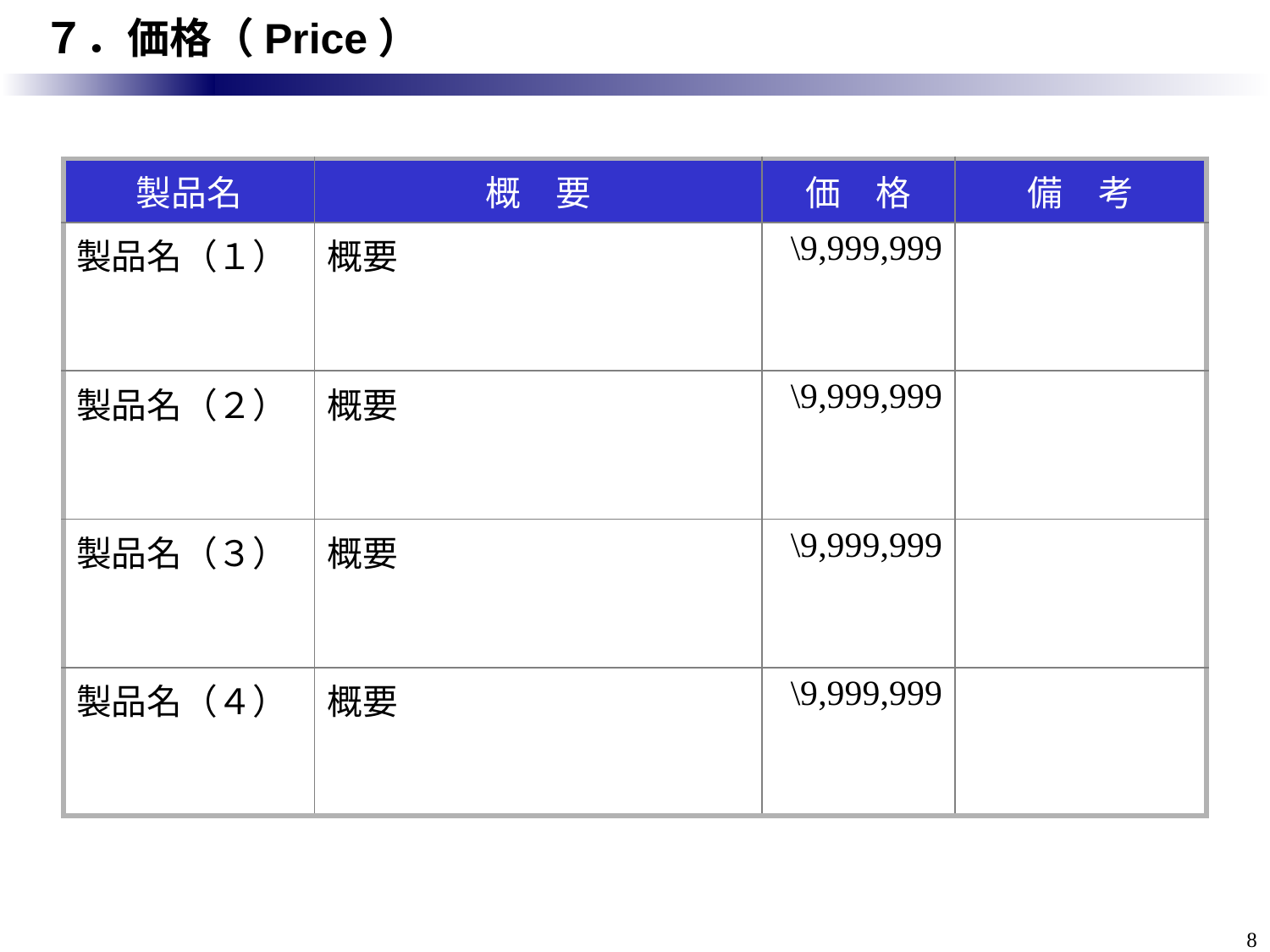

# ７．価格（Price）
| 製品名 | 概　要 | 価　格 | 備　考 |
| --- | --- | --- | --- |
| 製品名（１） | 概要 | \9,999,999 |  |
| 製品名（２） | 概要 | \9,999,999 |  |
| 製品名（３） | 概要 | \9,999,999 |  |
| 製品名（４） | 概要 | \9,999,999 |  |
8